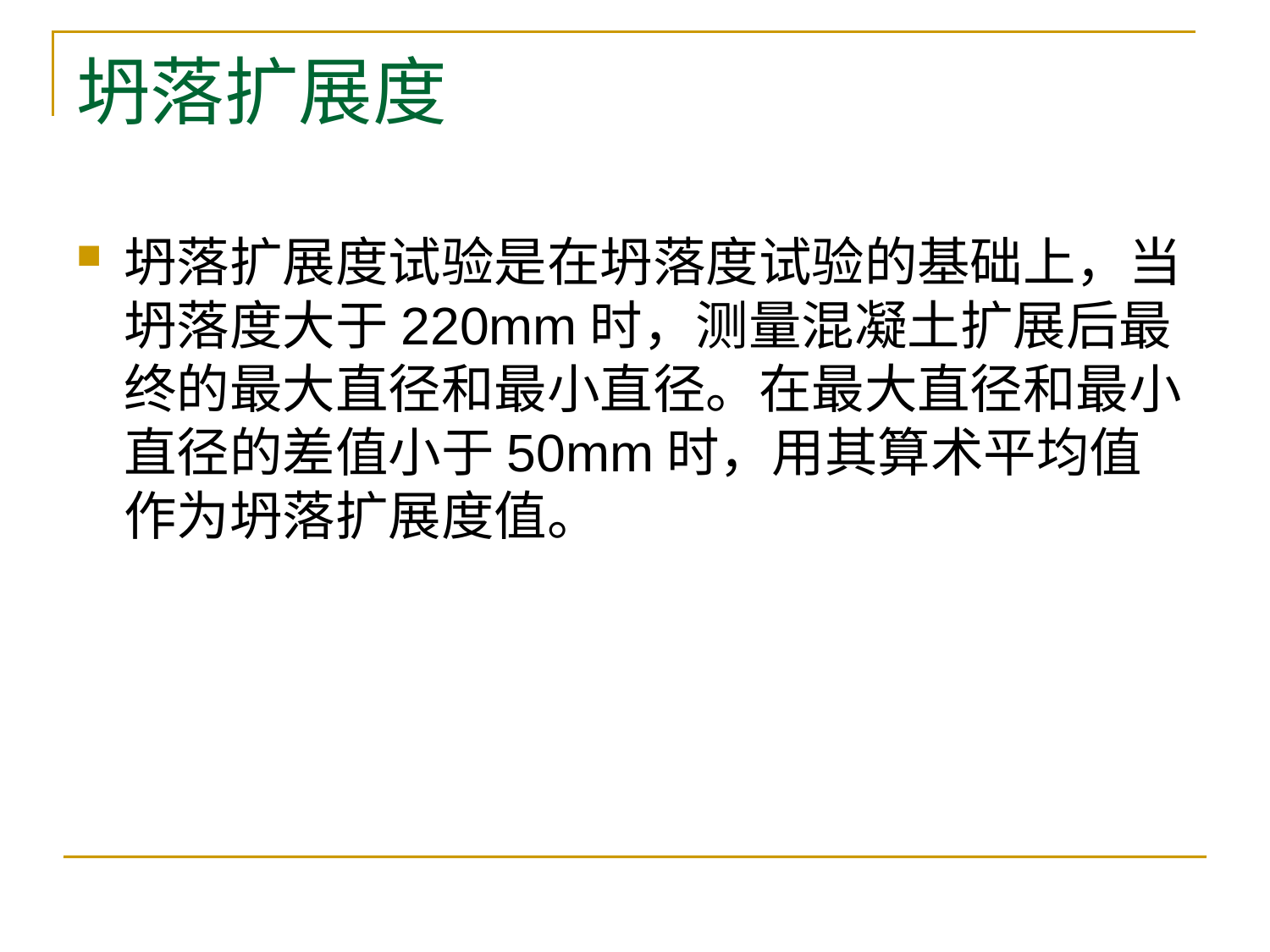

# 坍落扩展度
坍落扩展度试验是在坍落度试验的基础上，当坍落度大于220mm时，测量混凝土扩展后最终的最大直径和最小直径。在最大直径和最小直径的差值小于50mm时，用其算术平均值作为坍落扩展度值。